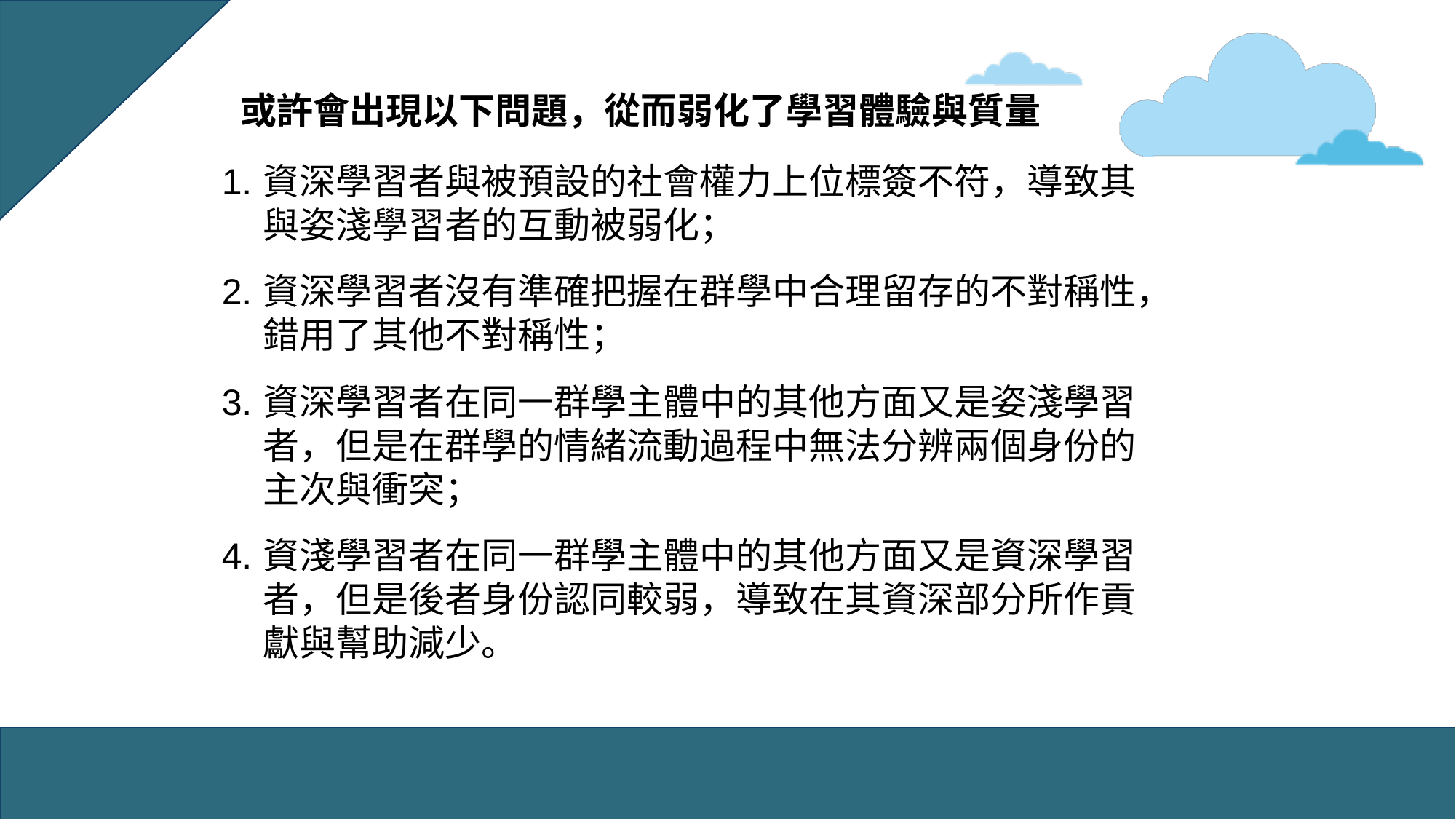

或許會出現以下問題，從而弱化了學習體驗與質量
資深學習者與被預設的社會權力上位標簽不符，導致其與姿淺學習者的互動被弱化；

資深學習者沒有準確把握在群學中合理留存的不對稱性，錯用了其他不對稱性；

資深學習者在同一群學主體中的其他方面又是姿淺學習者，但是在群學的情緒流動過程中無法分辨兩個身份的主次與衝突；

資淺學習者在同一群學主體中的其他方面又是資深學習者，但是後者身份認同較弱，導致在其資深部分所作貢獻與幫助減少。